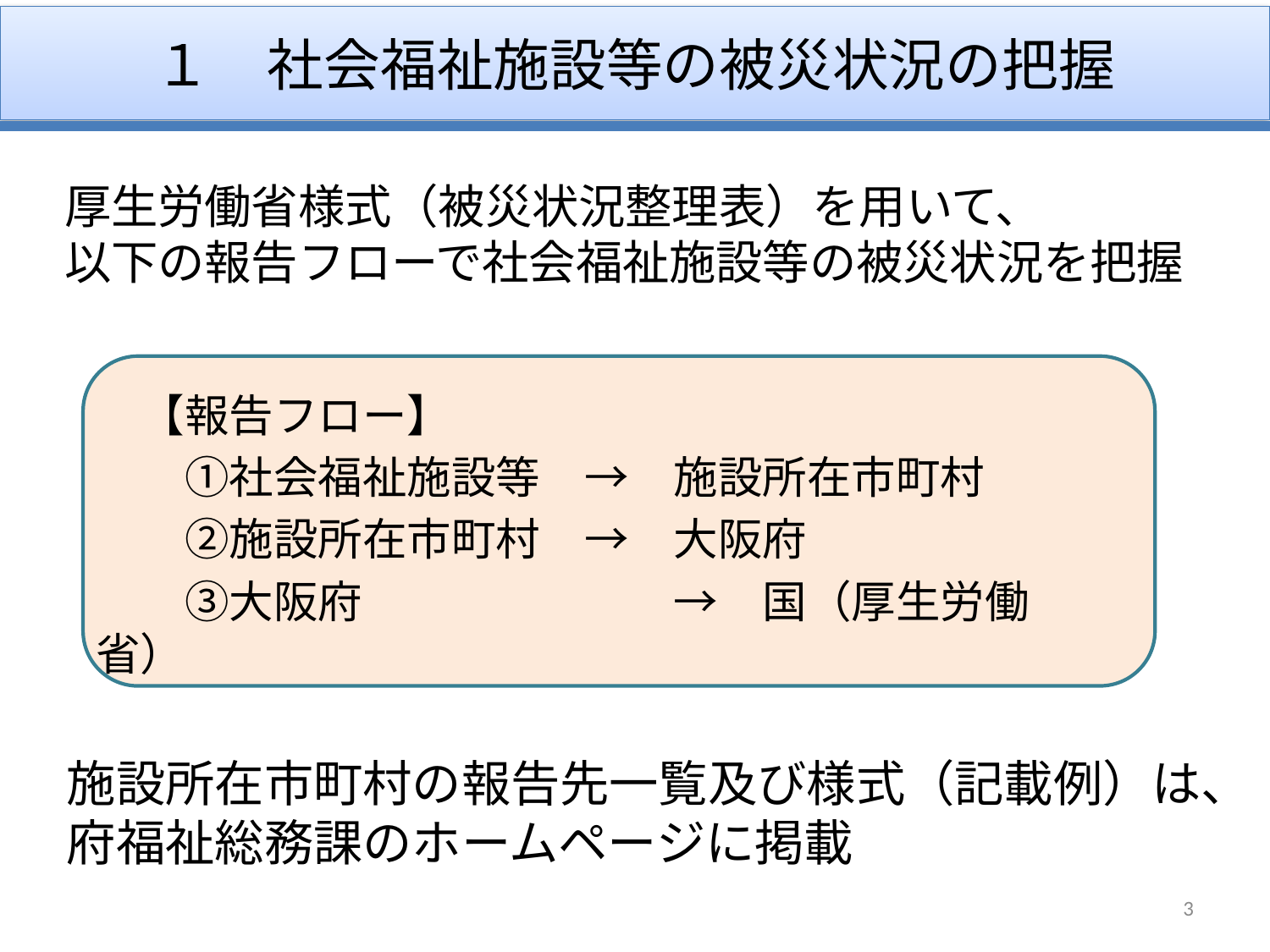

# １　社会福祉施設等の被災状況の把握
　厚生労働省様式（被災状況整理表）を用いて、
　以下の報告フローで社会福祉施設等の被災状況を把握

　【報告フロー】
　　①社会福祉施設等　→　施設所在市町村
　　②施設所在市町村　→　大阪府
　　③大阪府　　　　　　　→　国（厚生労働省）
　施設所在市町村の報告先一覧及び様式（記載例）は、
　府福祉総務課のホームページに掲載
3